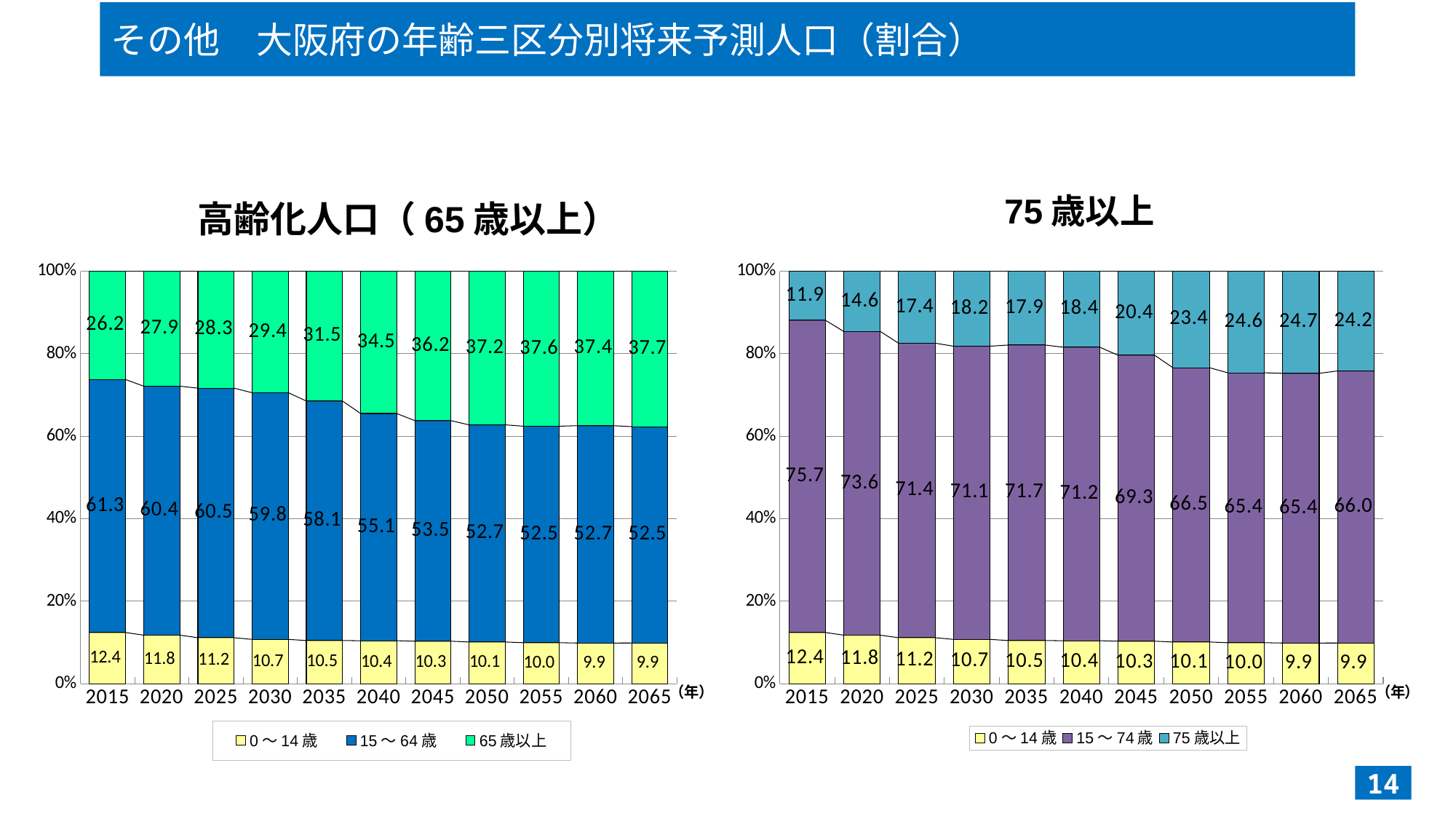

その他　大阪府の年齢三区分別将来予測人口（割合）
#
75歳以上
高齢化人口（65歳以上）

### Chart

| Category | 0～14歳 | 15～64歳 | 65歳以上 |
|---|---|---|---|
| 2015 | 12.419999436617744 | 61.346727953907646 | 26.233272609474618 |
| 2020 | 11.773504960381107 | 60.37274640500176 | 27.85374863461712 |
| 2025 | 11.160518017106634 | 60.50787625517633 | 28.331605727717037 |
| 2030 | 10.746519578606149 | 59.81950863339248 | 29.43397178800137 |
| 2035 | 10.472394075944894 | 58.0716094426015 | 31.455996481453603 |
| 2040 | 10.4309471764563 | 55.09515340485775 | 34.473899418685946 |
| 2045 | 10.31396884785442 | 53.48111046767463 | 36.20492068447095 |
| 2050 | 10.114181116296354 | 52.658092850806284 | 37.22772603289736 |
| 2055 | 9.95174840594834 | 52.495201777301816 | 37.553049816749855 |
| 2060 | 9.867847242804622 | 52.69476115438073 | 37.43739160281465 |
| 2065 | 9.875157613632588 | 52.46332757073113 | 37.66151481563627 |

### Chart

| Category | 0～14歳 | 15～74歳 | 75歳以上 |
|---|---|---|---|
| 2015 | 12.419999436617744 | 75.70305410879318 | 11.87694645458907 |
| 2020 | 11.773504960381107 | 73.63854850138124 | 14.587946538237631 |
| 2025 | 11.160518017106634 | 71.41150080077217 | 17.4279811821212 |
| 2030 | 10.746519578606149 | 71.09651684147804 | 18.15696357991583 |
| 2035 | 10.472394075944894 | 71.65735902584738 | 17.8702468982077 |
| 2040 | 10.4309471764563 | 71.16180983276567 | 18.40724299077803 |
| 2045 | 10.31396884785442 | 69.32958968506865 | 20.35644146707691 |
| 2050 | 10.114181116296354 | 66.5152983945966 | 23.37052048910704 |
| 2055 | 9.95174840594834 | 65.44908445924158 | 24.59916713481008 |
| 2060 | 9.867847242804622 | 65.39310942158248 | 24.739043335612905 |
| 2065 | 9.875157613632588 | 65.96692180968239 | 24.15792057668501 |
14